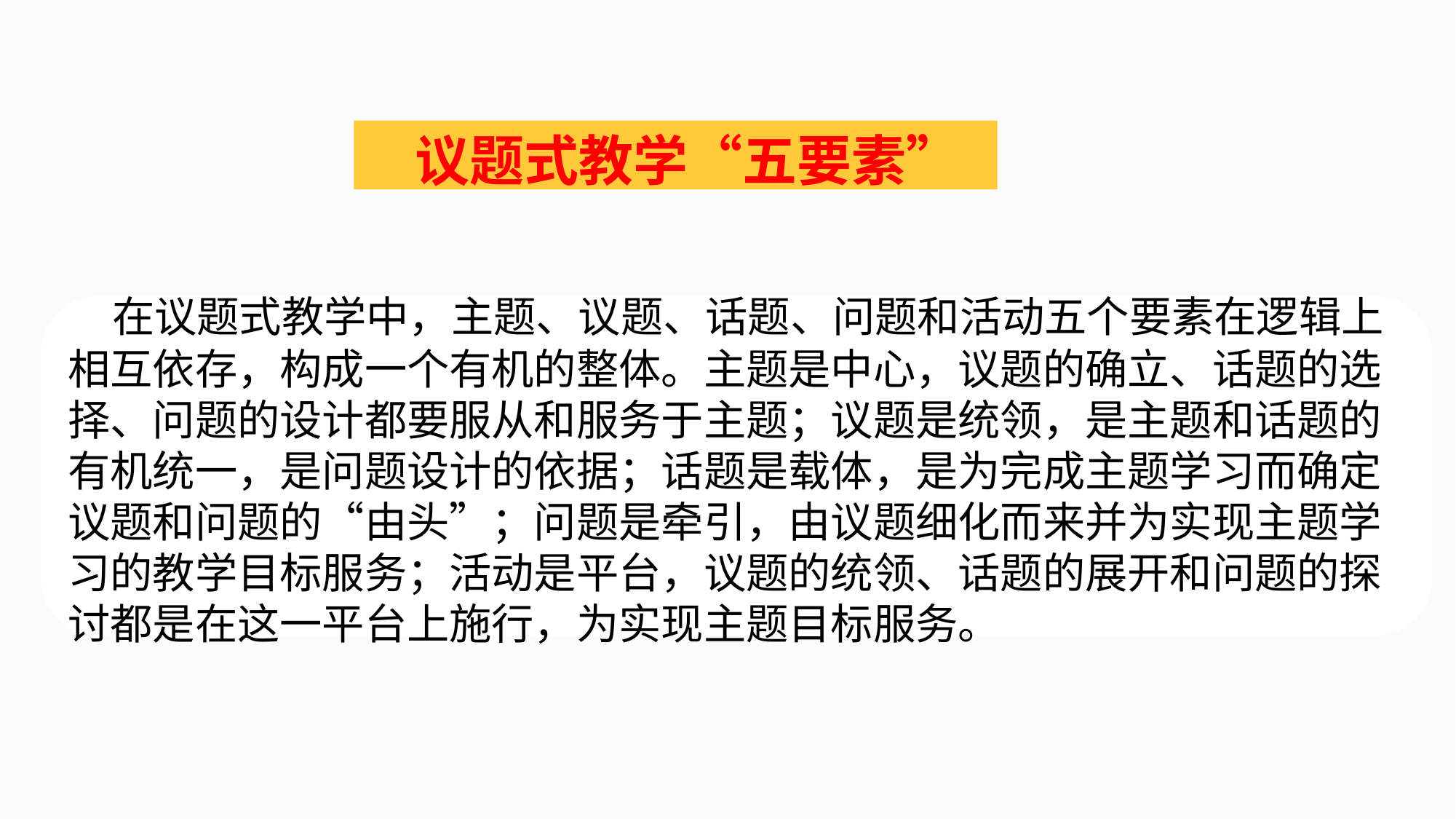

议题式教学“五要素”
   在议题式教学中，主题、议题、话题、问题和活动五个要素在逻辑上相互依存，构成一个有机的整体。主题是中心，议题的确立、话题的选择、问题的设计都要服从和服务于主题；议题是统领，是主题和话题的有机统一，是问题设计的依据；话题是载体，是为完成主题学习而确定议题和问题的“由头”；问题是牵引，由议题细化而来并为实现主题学习的教学目标服务；活动是平台，议题的统领、话题的展开和问题的探讨都是在这一平台上施行，为实现主题目标服务。